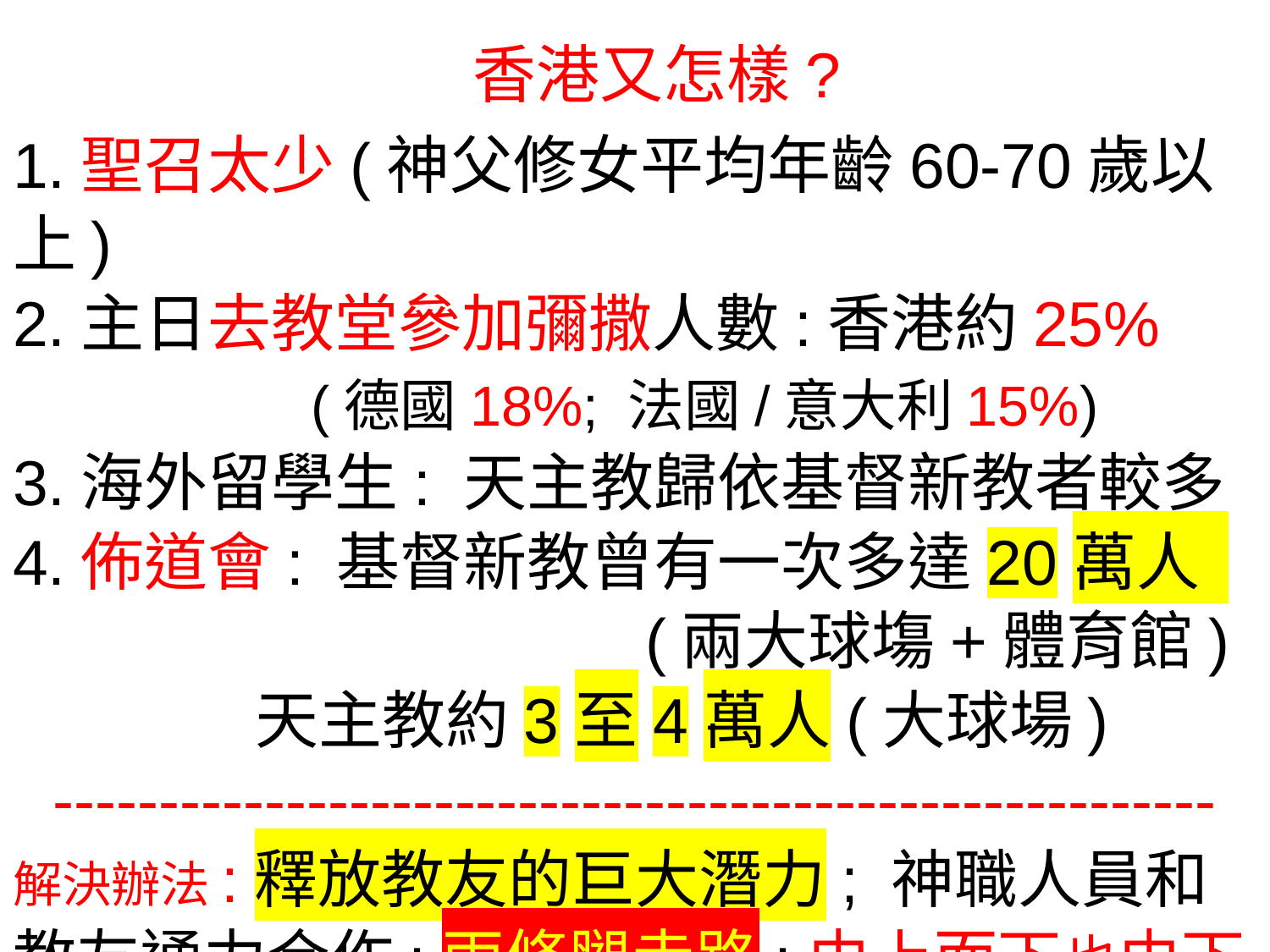

香港又怎樣?
1.聖召太少(神父修女平均年齡60-70歲以上)
2.主日去教堂參加彌撒人數:香港約25%
                 (德國18%; 法國/意大利15%)
3.海外留學生: 天主教歸依基督新教者較多
4.佈道會: 基督新教曾有一次多達20萬人
                                    (兩大球塲+體育館)
                天主教約3至4萬人(大球場)
-------------------------------------------------------
解決辦法:釋放教友的巨大潛力; 神職人員和教友通力合作;兩條腿走路;由上而下也由下而上